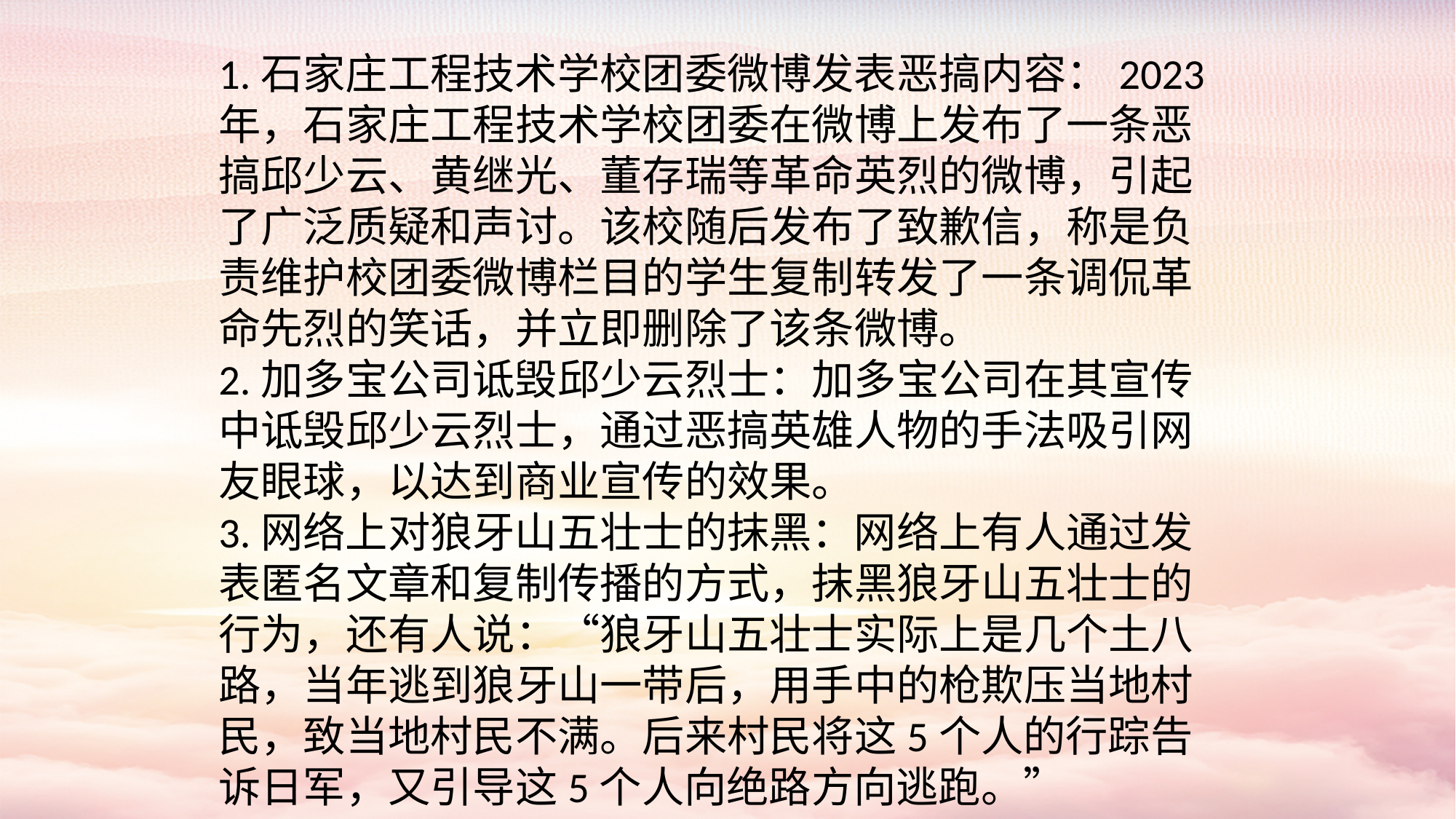

‌1.石家庄工程技术学校团委微博发表恶搞内容‌：2023年，石家庄工程技术学校团委在微博上发布了一条恶搞邱少云、黄继光、董存瑞等革命英烈的微博，引起了广泛质疑和声讨。该校随后发布了致歉信，称是负责维护校团委微博栏目的学生复制转发了一条调侃革命先烈的笑话，并立即删除了该条微博。
‌2.加多宝公司诋毁邱少云烈士‌：加多宝公司在其宣传中诋毁邱少云烈士，通过恶搞英雄人物的手法吸引网友眼球，以达到商业宣传的效果。
‌3.网络上对狼牙山五壮士的抹黑‌：网络上有人通过发表匿名文章和复制传播的方式，抹黑狼牙山五壮士的行为，还有人说：“狼牙山五壮士实际上是几个土八路，当年逃到狼牙山一带后，用手中的枪欺压当地村民，致当地村民不满。后来村民将这5个人的行踪告诉日军，又引导这5个人向绝路方向逃跑。”